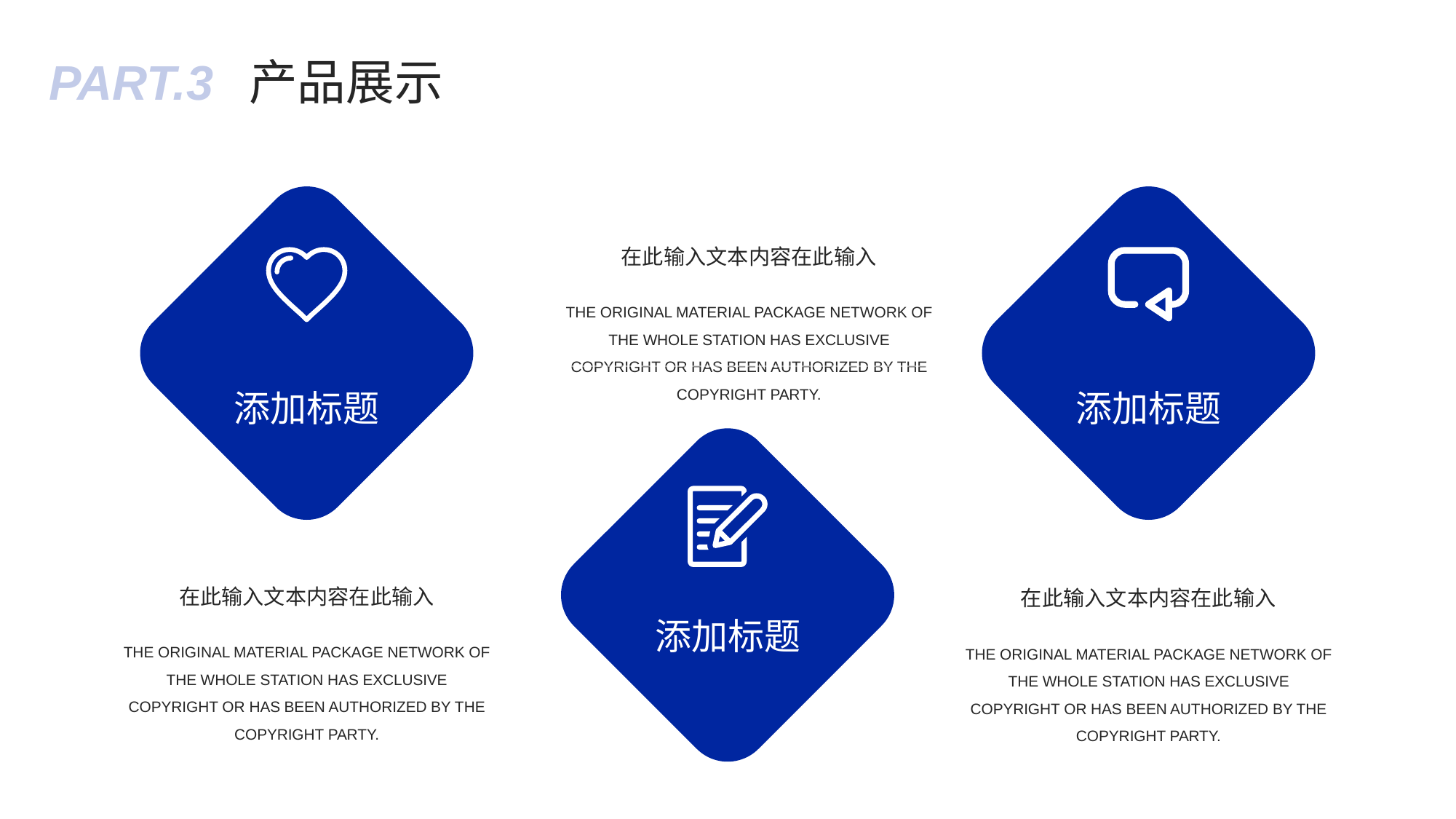

PART.3
产品展示

在此输入文本内容在此输入
THE ORIGINAL MATERIAL PACKAGE NETWORK OF THE WHOLE STATION HAS EXCLUSIVE COPYRIGHT OR HAS BEEN AUTHORIZED BY THE COPYRIGHT PARTY.

添加标题
添加标题

在此输入文本内容在此输入
THE ORIGINAL MATERIAL PACKAGE NETWORK OF THE WHOLE STATION HAS EXCLUSIVE COPYRIGHT OR HAS BEEN AUTHORIZED BY THE COPYRIGHT PARTY.
在此输入文本内容在此输入
THE ORIGINAL MATERIAL PACKAGE NETWORK OF THE WHOLE STATION HAS EXCLUSIVE COPYRIGHT OR HAS BEEN AUTHORIZED BY THE COPYRIGHT PARTY.
添加标题